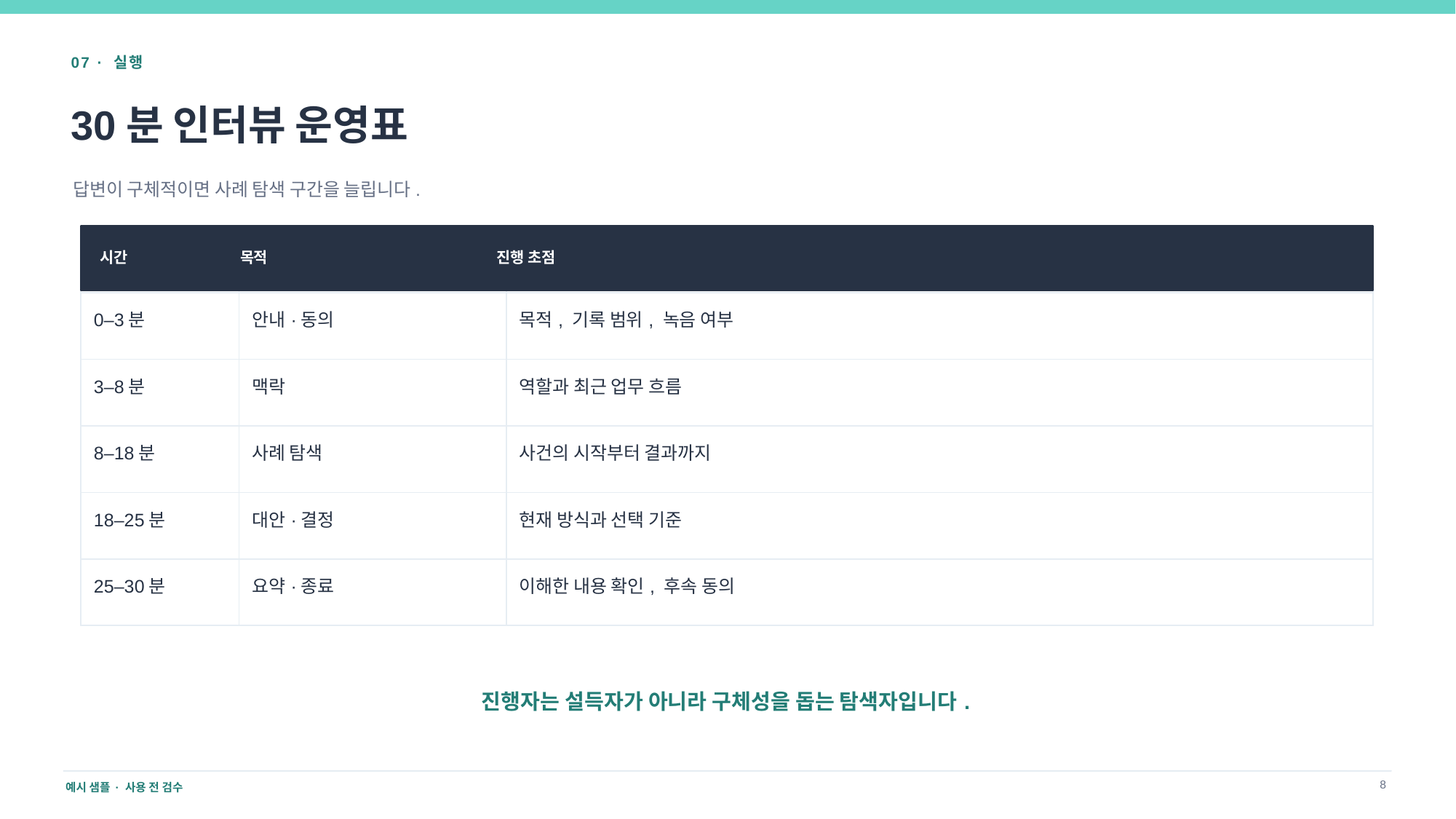

07 · 실행
30분 인터뷰 운영표
답변이 구체적이면 사례 탐색 구간을 늘립니다.
| 시간 | 목적 | 진행 초점 |
| --- | --- | --- |
| 0–3분 | 안내·동의 | 목적, 기록 범위, 녹음 여부 |
| 3–8분 | 맥락 | 역할과 최근 업무 흐름 |
| 8–18분 | 사례 탐색 | 사건의 시작부터 결과까지 |
| 18–25분 | 대안·결정 | 현재 방식과 선택 기준 |
| 25–30분 | 요약·종료 | 이해한 내용 확인, 후속 동의 |

시간
목적
진행 초점
진행자는 설득자가 아니라 구체성을 돕는 탐색자입니다.
8